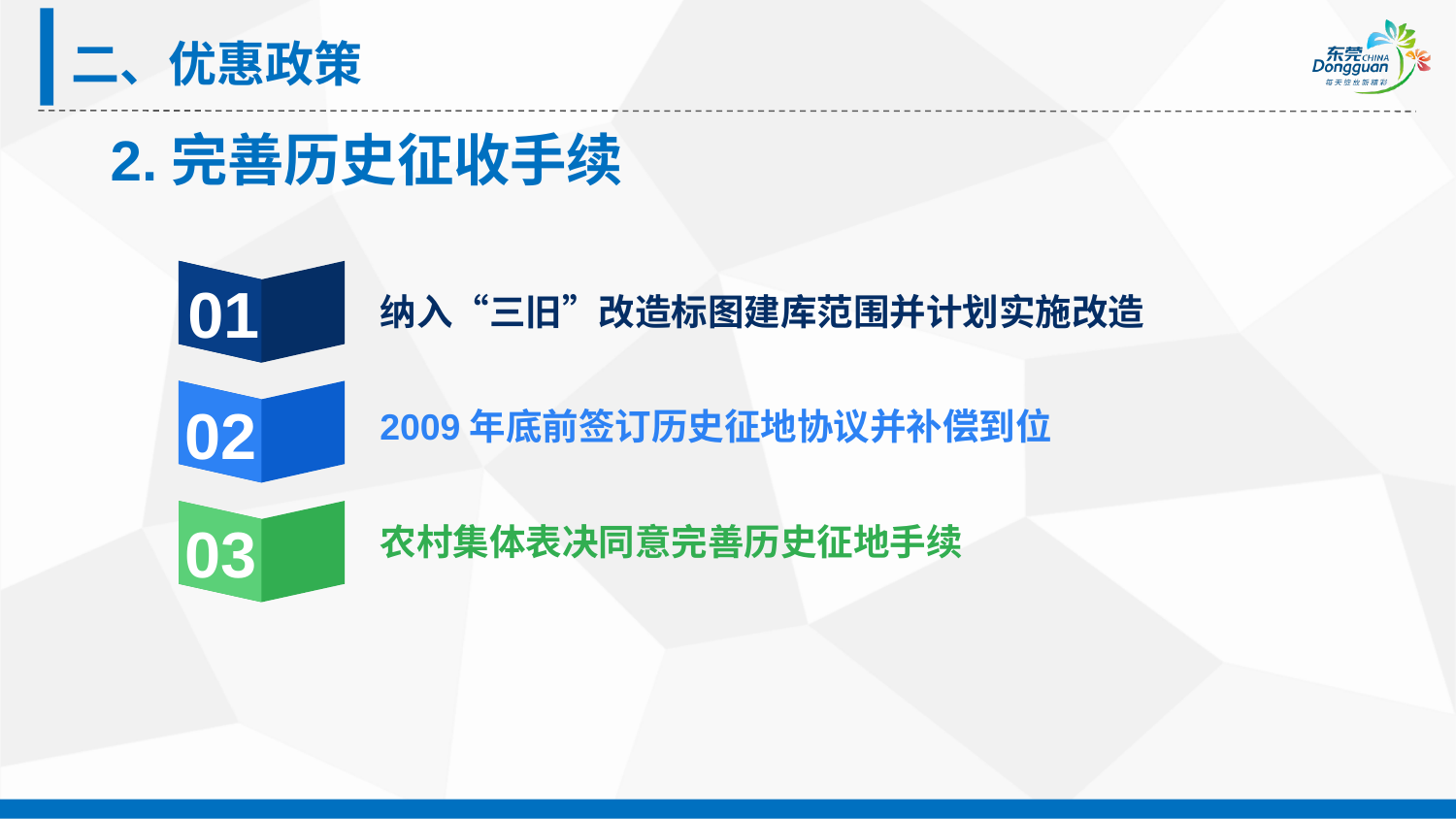

二、优惠政策
2.完善历史征收手续

01
纳入“三旧”改造标图建库范围并计划实施改造

02
2009年底前签订历史征地协议并补偿到位

03
农村集体表决同意完善历史征地手续